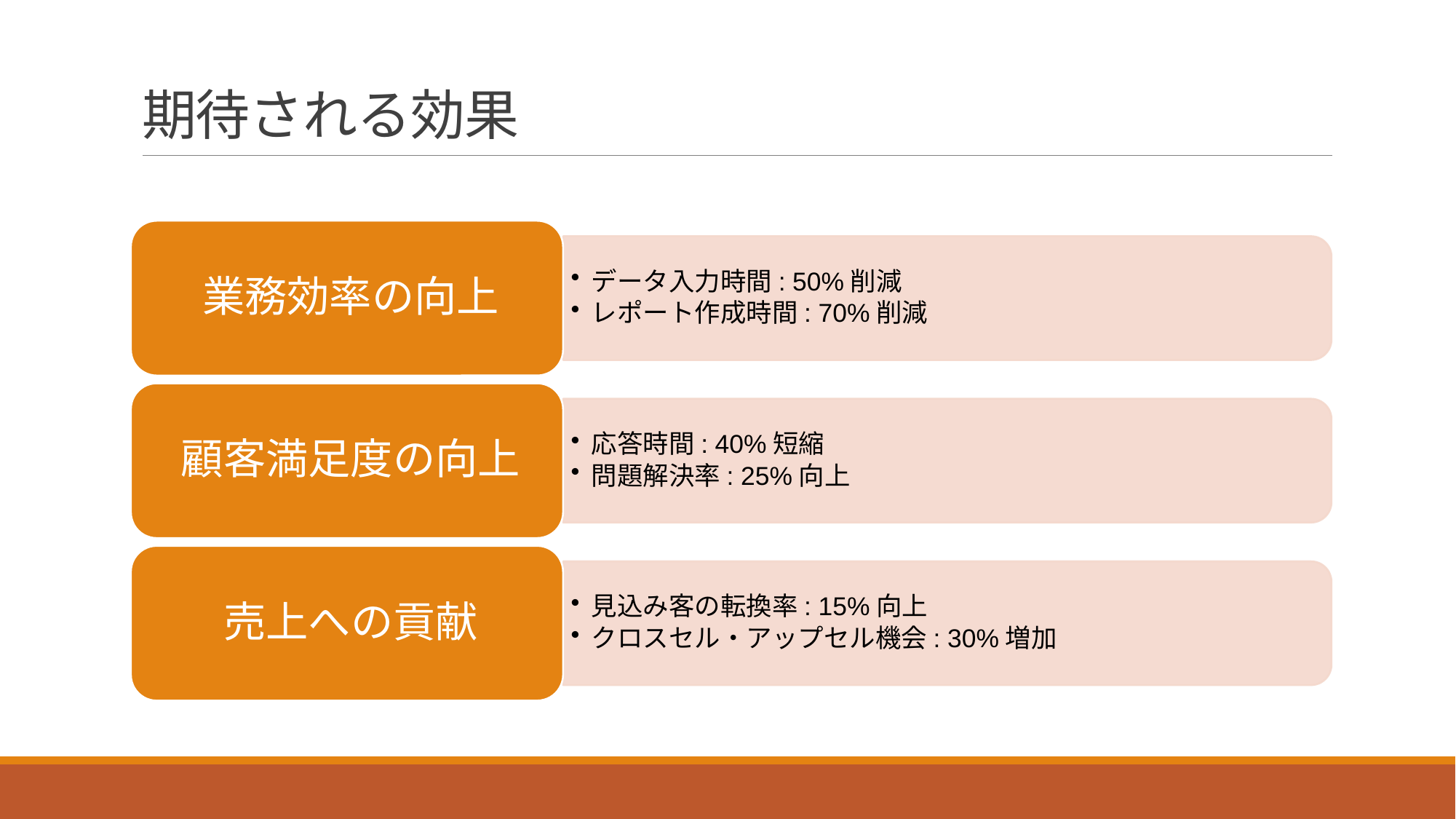

# 期待される効果
データ入力時間: 50%削減
レポート作成時間: 70%削減
業務効率の向上
応答時間: 40%短縮
問題解決率: 25%向上
顧客満足度の向上
見込み客の転換率: 15%向上
クロスセル・アップセル機会: 30%増加
売上への貢献